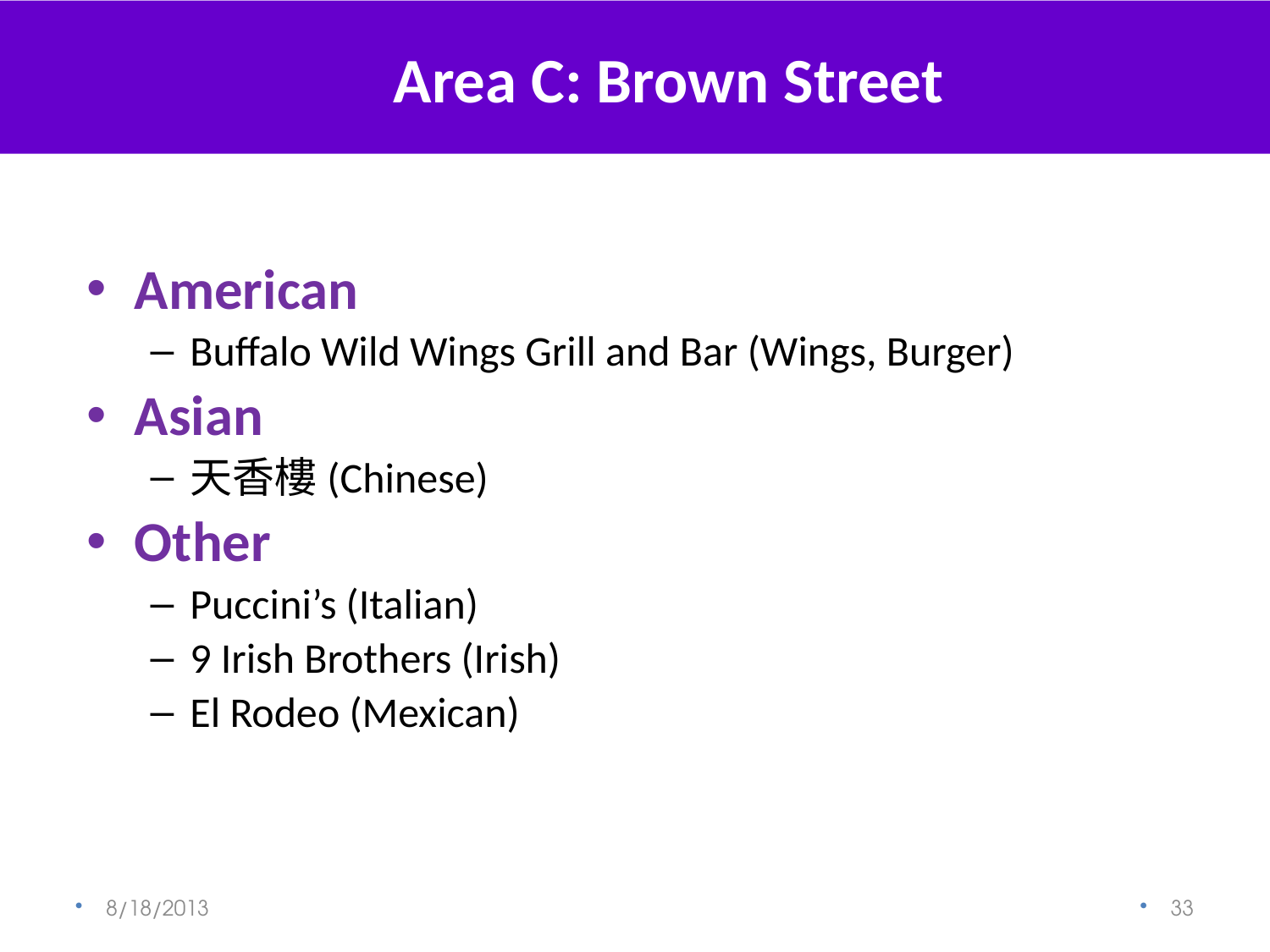

Area C: Brown Street
American
Buffalo Wild Wings Grill and Bar (Wings, Burger)
Asian
天香樓(Chinese)
Other
Puccini’s (Italian)
9 Irish Brothers (Irish)
El Rodeo (Mexican)

8/18/2013
33